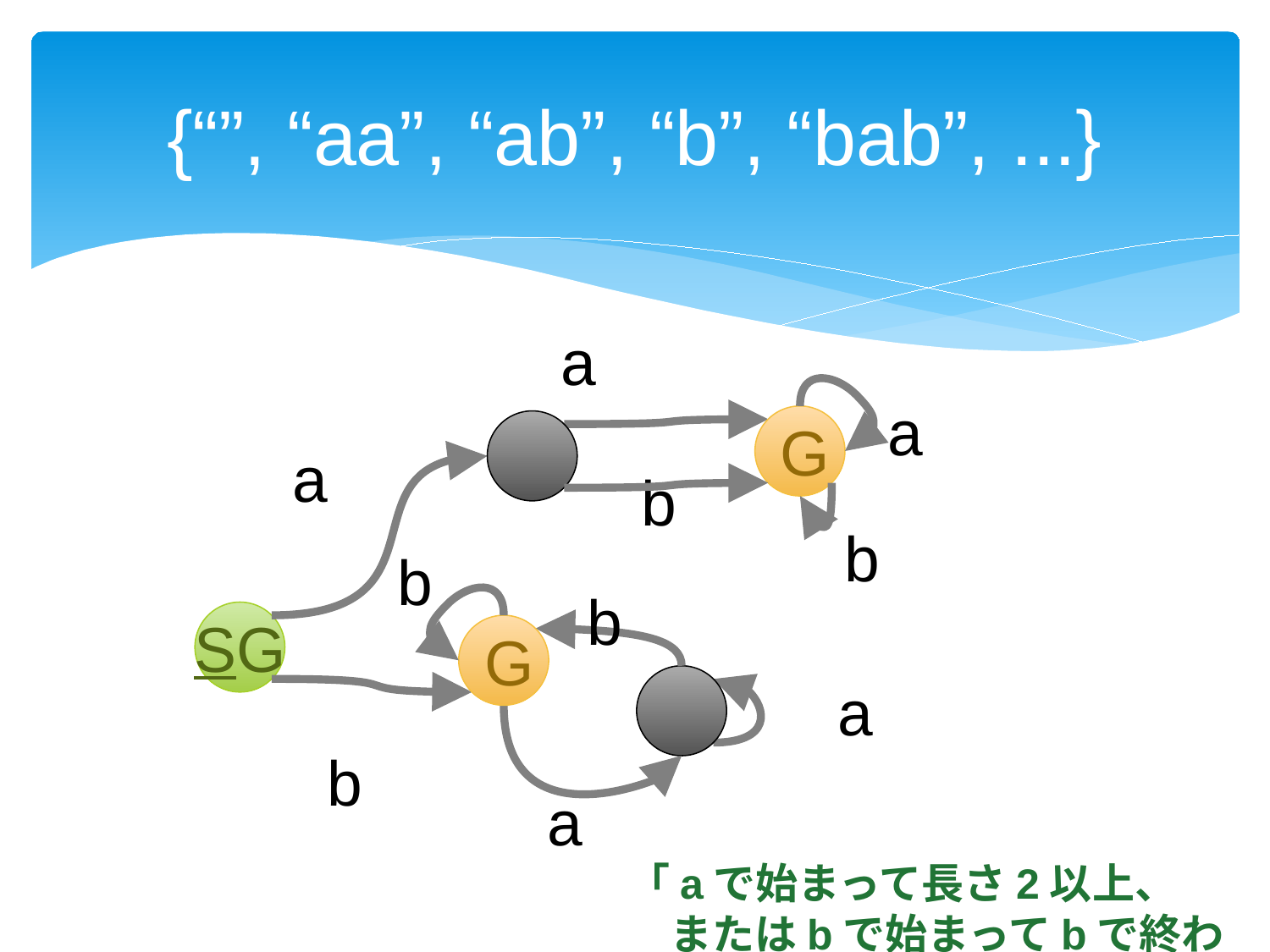

# {“”, “aa”, “ab”, “b”, “bab”, ...}
a
a
G

a
b
b
b
b
SG
G

a
b
a
「aで始まって長さ2以上、
　またはbで始まってbで終わる」